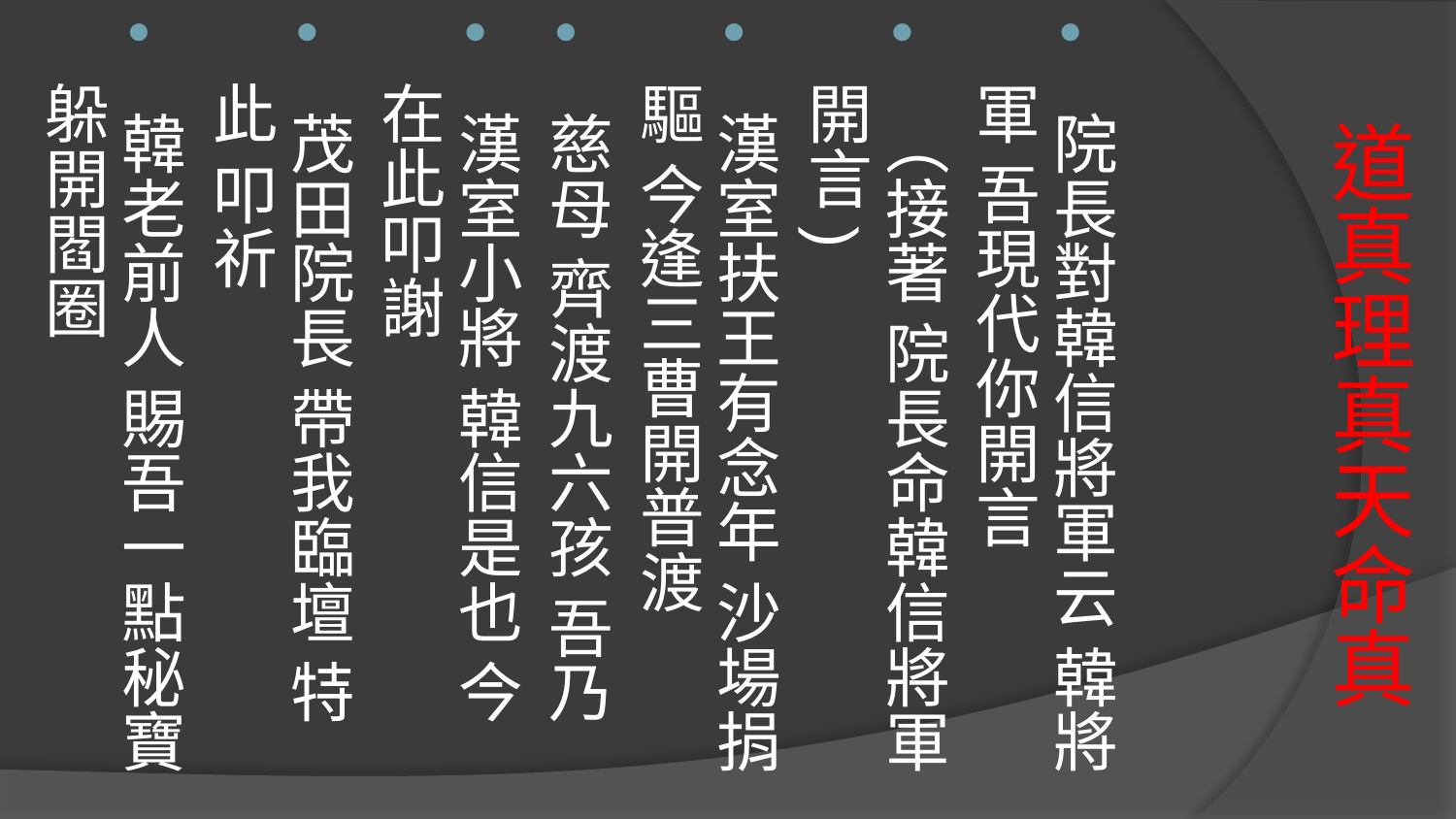

院長對韓信將軍云 韓將軍 吾現代你開言
 （接著 院長命韓信將軍開言)
 漢室扶王有念年 沙場捐驅 今逢三曹開普渡
 慈母 齊渡九六孩 吾乃
 漢室小將 韓信是也 今在此叩謝
 茂田院長 帶我臨壇 特此 叩祈
 韓老前人 賜吾一點秘寶 躲開閻圈
# 道真理真天命真